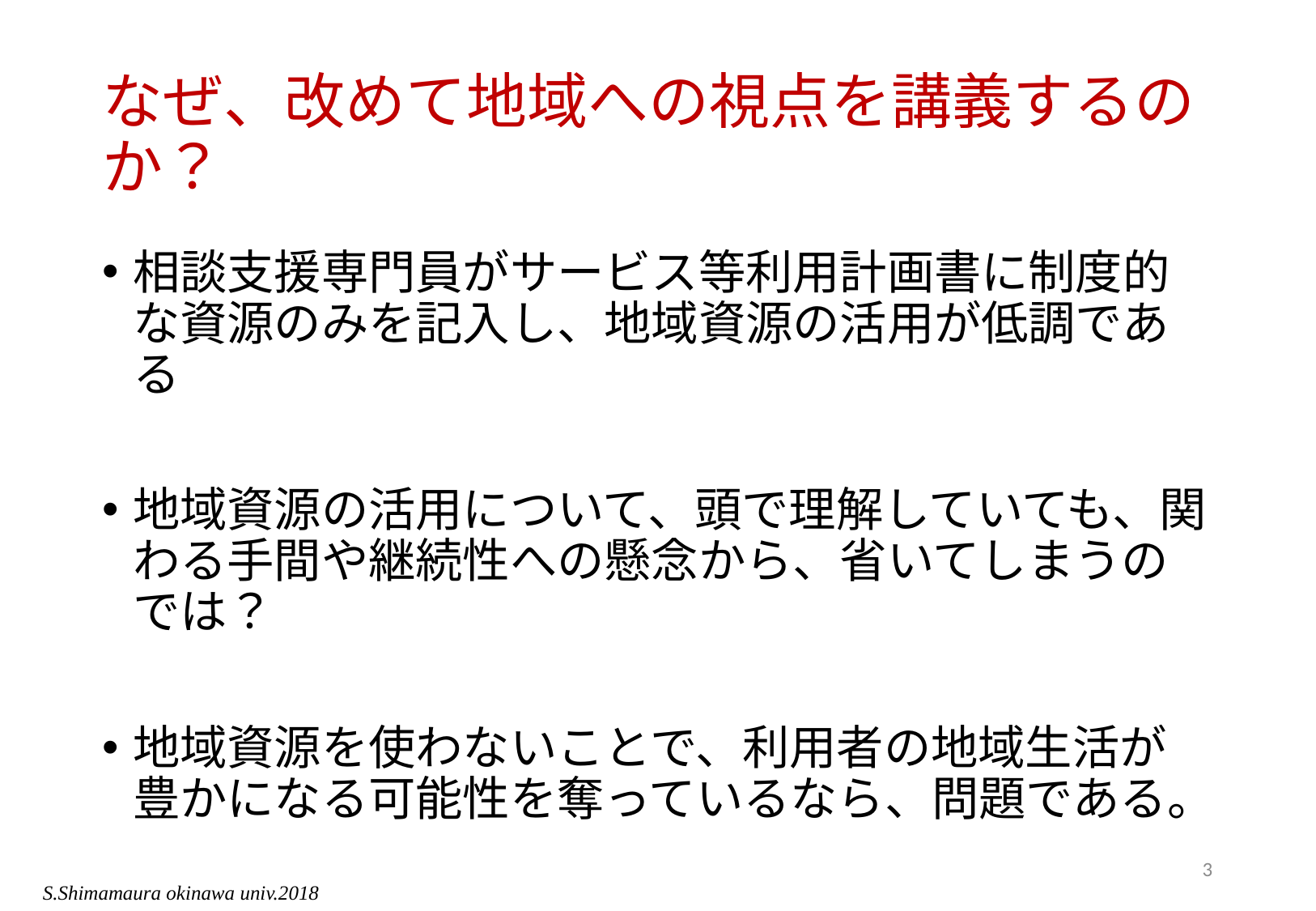

# なぜ、改めて地域への視点を講義するのか？
相談支援専門員がサービス等利用計画書に制度的な資源のみを記入し、地域資源の活用が低調である

地域資源の活用について、頭で理解していても、関わる手間や継続性への懸念から、省いてしまうのでは？

地域資源を使わないことで、利用者の地域生活が豊かになる可能性を奪っているなら、問題である。
3
S.Shimamaura okinawa univ.2018